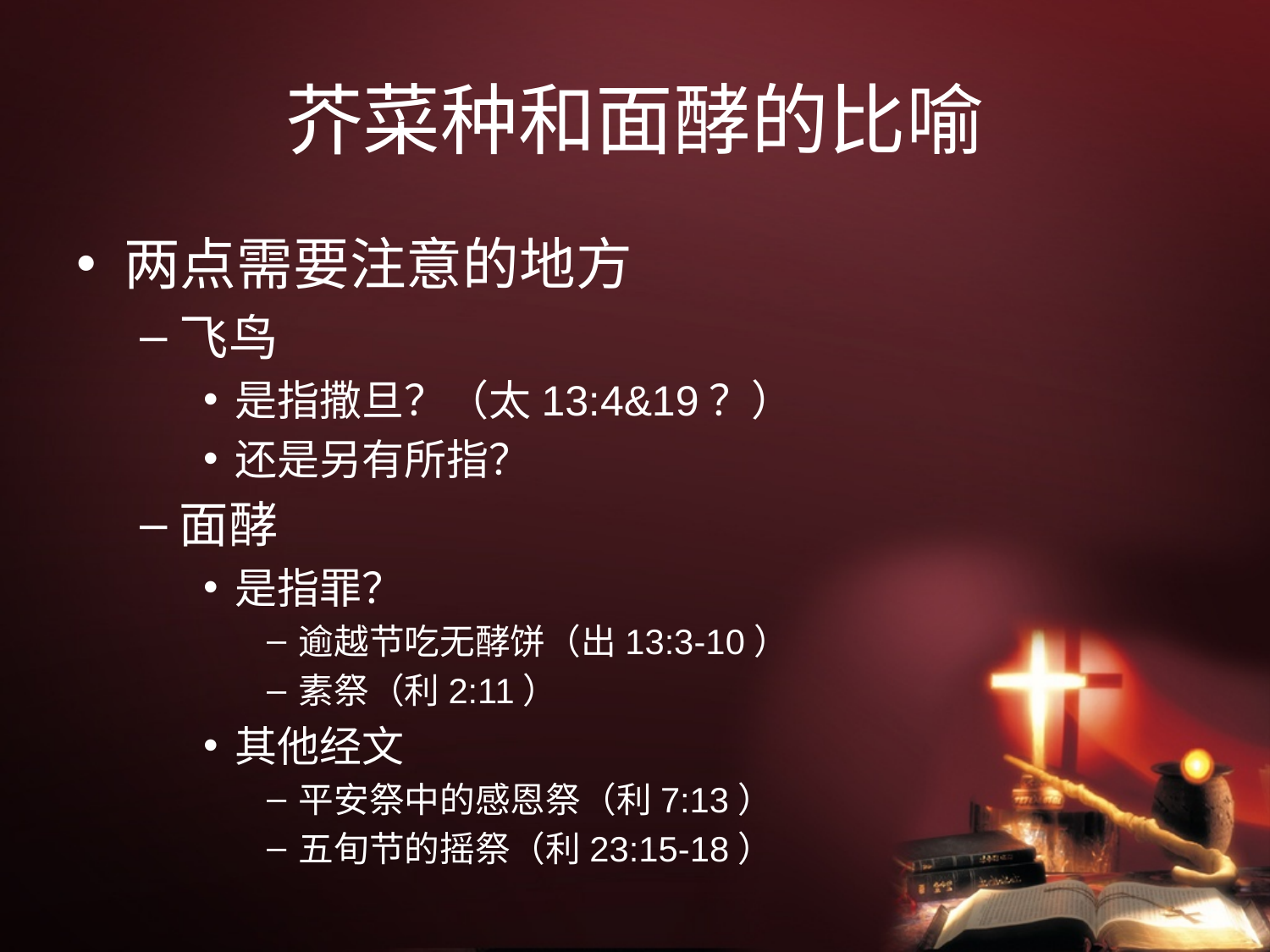

# 芥菜种和面酵的比喻
两点需要注意的地方
飞鸟
是指撒旦？（太13:4&19？）
还是另有所指？
面酵
是指罪？
逾越节吃无酵饼（出13:3-10）
素祭（利2:11）
其他经文
平安祭中的感恩祭（利7:13）
五旬节的摇祭（利23:15-18）